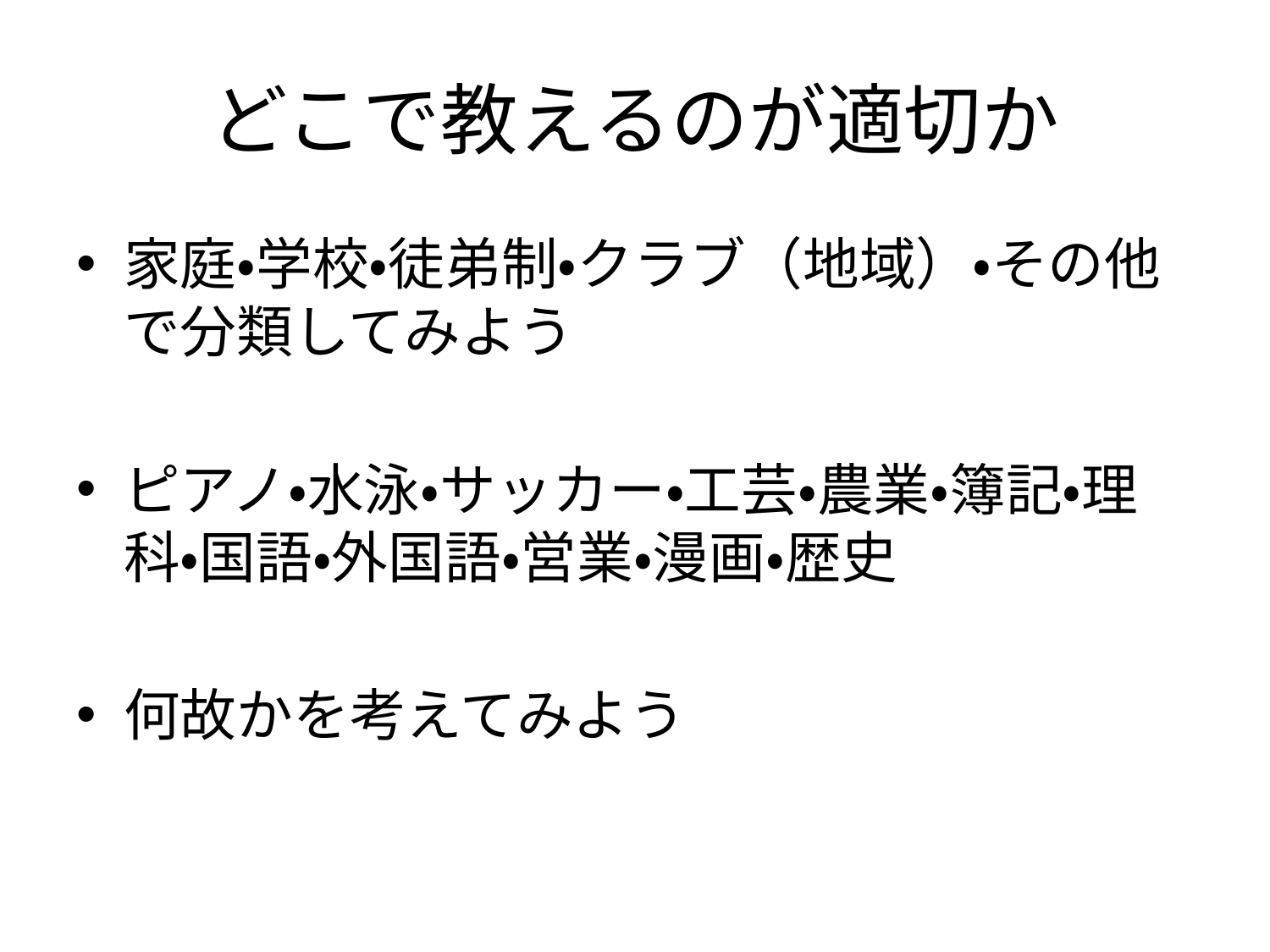

# どこで教えるのが適切か
家庭・学校・徒弟制・クラブ（地域）・その他で分類してみよう

ピアノ・水泳・サッカー・工芸・農業・簿記・理科・国語・外国語・営業・漫画・歴史

何故かを考えてみよう